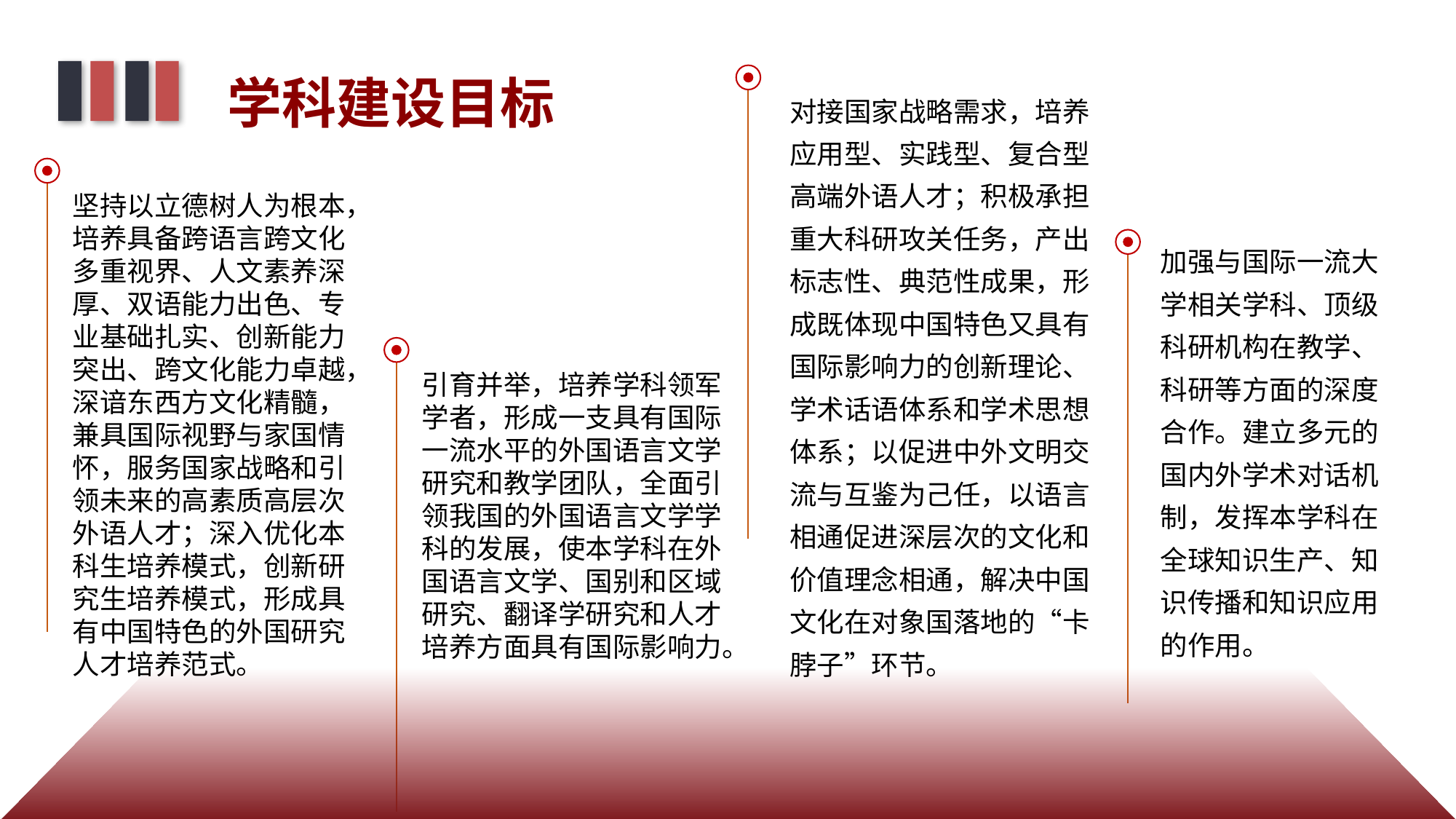

学科建设目标

对接国家战略需求，培养应用型、实践型、复合型高端外语人才；积极承担重大科研攻关任务，产出标志性、典范性成果，形成既体现中国特色又具有国际影响力的创新理论、学术话语体系和学术思想体系；以促进中外文明交流与互鉴为己任，以语言相通促进深层次的文化和价值理念相通，解决中国文化在对象国落地的“卡脖子”环节。

坚持以立德树人为根本，培养具备跨语言跨文化多重视界、人文素养深厚、双语能力出色、专业基础扎实、创新能力突出、跨文化能力卓越，深谙东西方文化精髓，兼具国际视野与家国情怀，服务国家战略和引领未来的高素质高层次外语人才；深入优化本科生培养模式，创新研究生培养模式，形成具有中国特色的外国研究人才培养范式。

加强与国际一流大学相关学科、顶级科研机构在教学、科研等方面的深度合作。建立多元的国内外学术对话机制，发挥本学科在全球知识生产、知识传播和知识应用的作用。

引育并举，培养学科领军学者，形成一支具有国际一流水平的外国语言文学研究和教学团队，全面引领我国的外国语言文学学科的发展，使本学科在外国语言文学、国别和区域研究、翻译学研究和人才培养方面具有国际影响力。